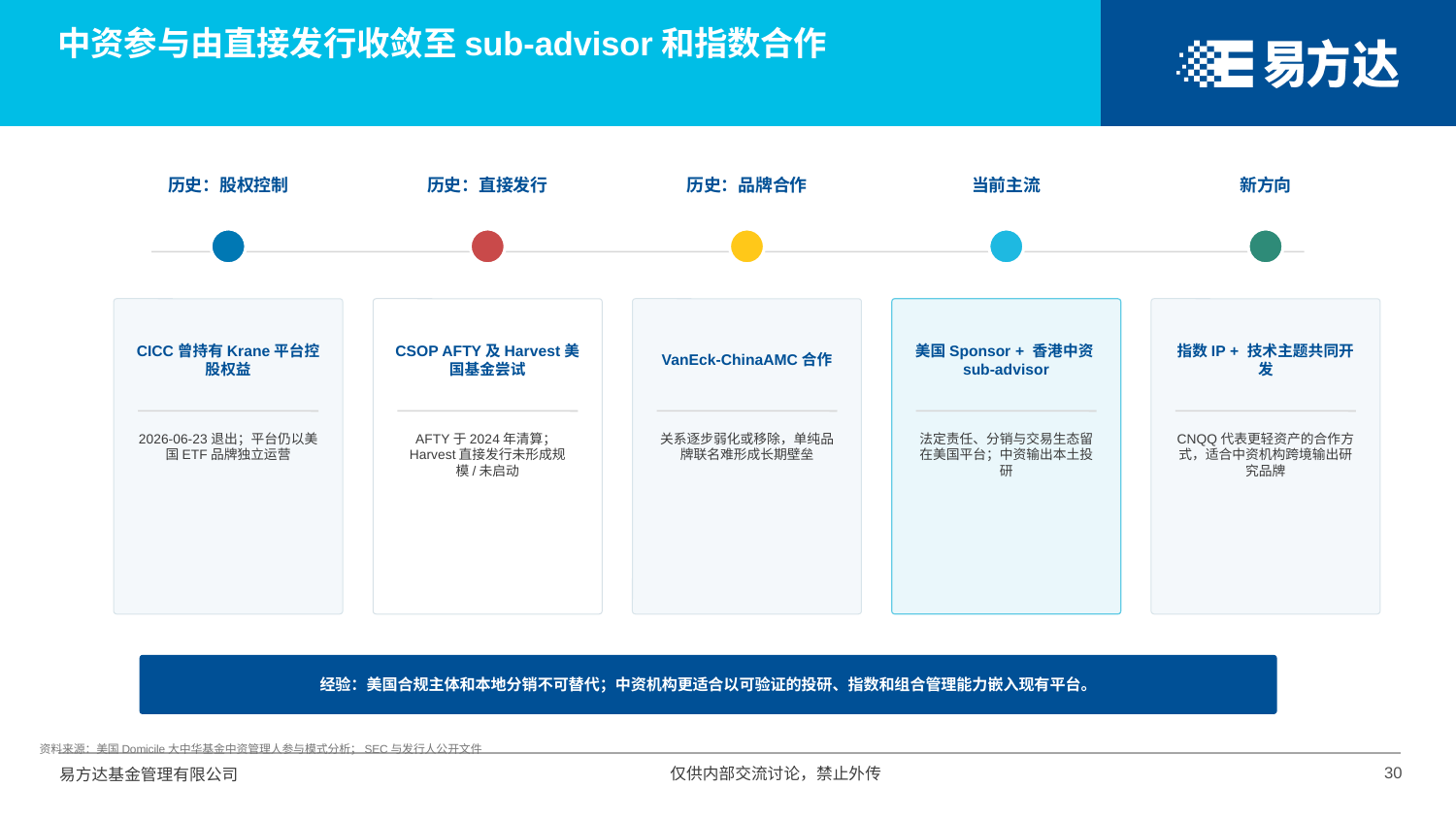

中资参与由直接发行收敛至sub-advisor和指数合作
历史：股权控制
历史：直接发行
历史：品牌合作
当前主流
新方向

CICC曾持有Krane平台控股权益
CSOP AFTY及Harvest美国基金尝试
VanEck-ChinaAMC合作
美国Sponsor + 香港中资sub-advisor
指数IP + 技术主题共同开发

2026-06-23退出；平台仍以美国ETF品牌独立运营
AFTY于2024年清算；Harvest直接发行未形成规模/未启动
关系逐步弱化或移除，单纯品牌联名难形成长期壁垒
法定责任、分销与交易生态留在美国平台；中资输出本土投研
CNQQ代表更轻资产的合作方式，适合中资机构跨境输出研究品牌

经验：美国合规主体和本地分销不可替代；中资机构更适合以可验证的投研、指数和组合管理能力嵌入现有平台。
资料来源：美国Domicile大中华基金中资管理人参与模式分析；SEC与发行人公开文件